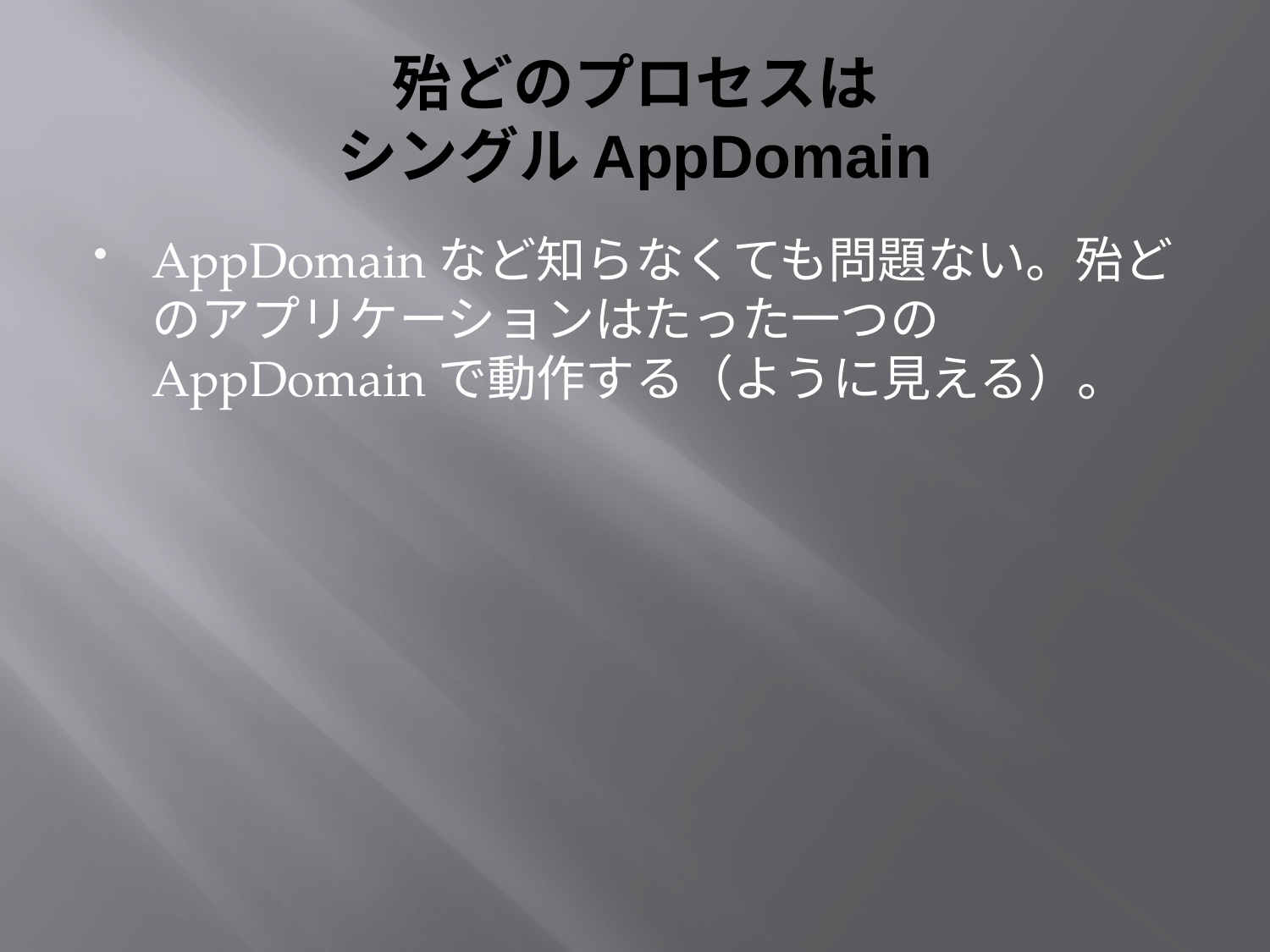

# 殆どのプロセスは シングルAppDomain
AppDomainなど知らなくても問題ない。殆どのアプリケーションはたった一つのAppDomainで動作する（ように見える）。